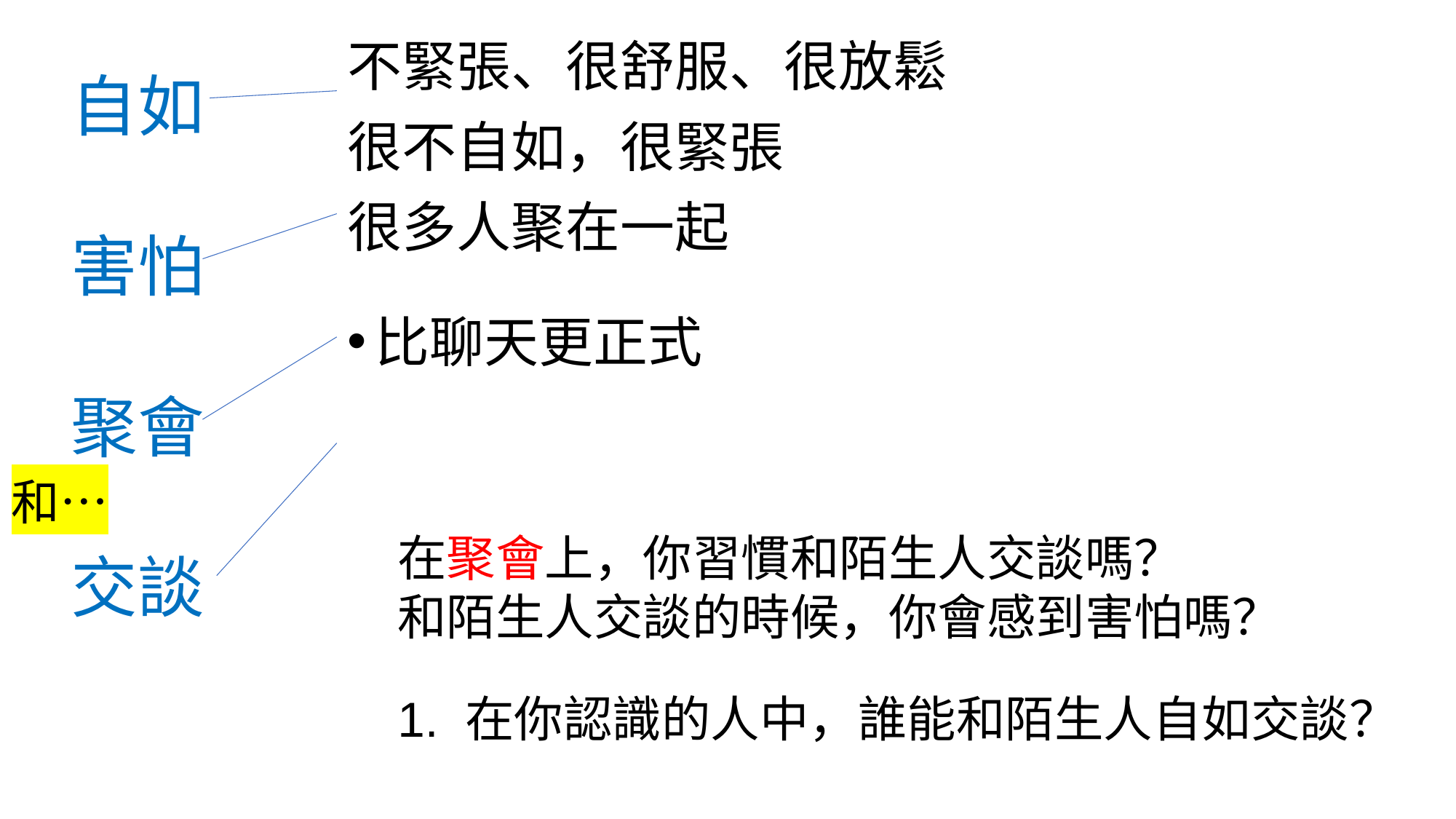

# 自如 害怕 聚會 交談
不緊張、很舒服、很放鬆
很不自如，很緊張
很多人聚在一起
比聊天更正式
和…
在聚會上，你習慣和陌生人交談嗎？
和陌生人交談的時候，你會感到害怕嗎？
在你認識的人中，誰能和陌生人自如交談？